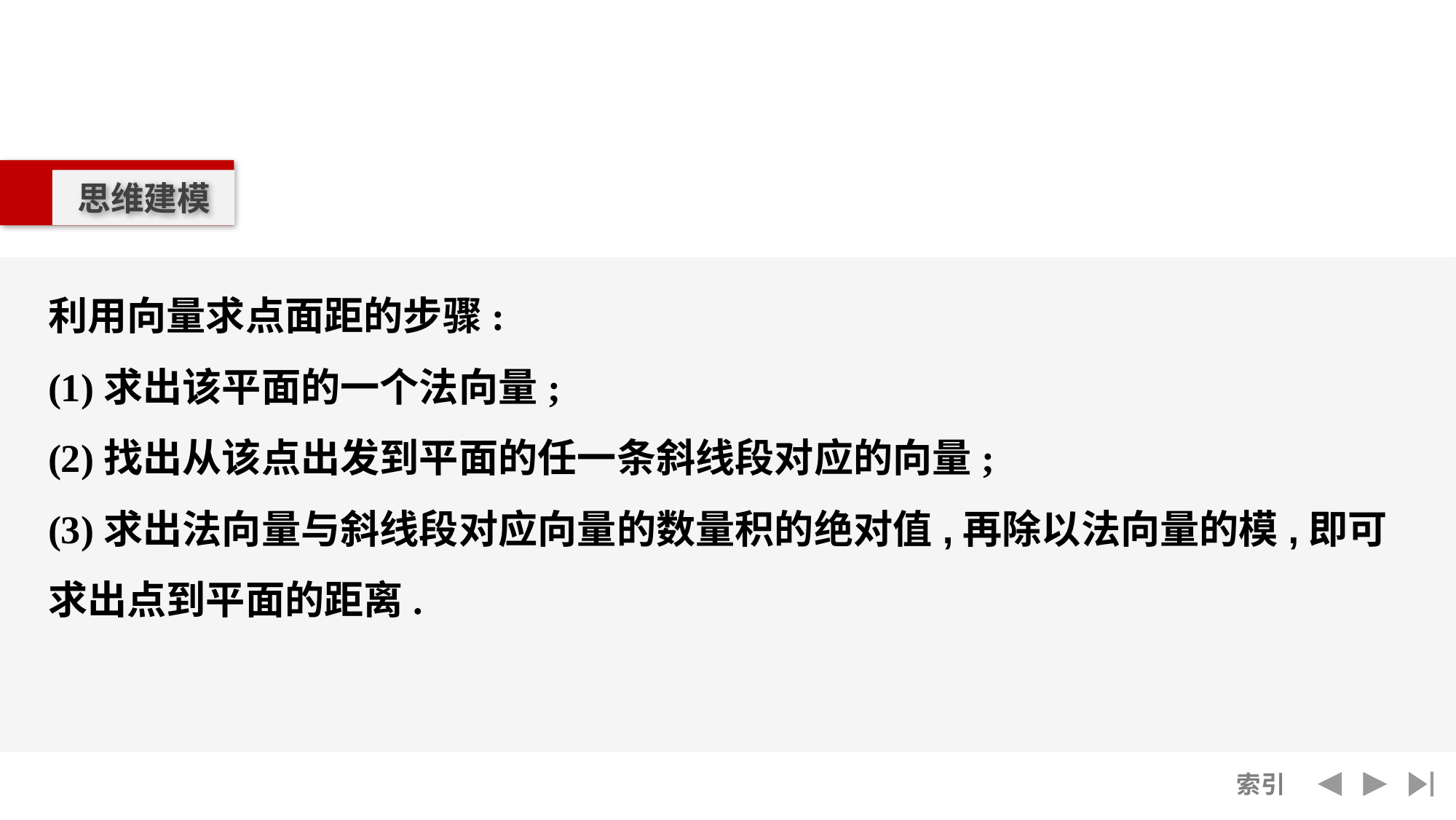

思维建模

利用向量求点面距的步骤:
(1)求出该平面的一个法向量;
(2)找出从该点出发到平面的任一条斜线段对应的向量;
(3)求出法向量与斜线段对应向量的数量积的绝对值,再除以法向量的模,即可求出点到平面的距离.